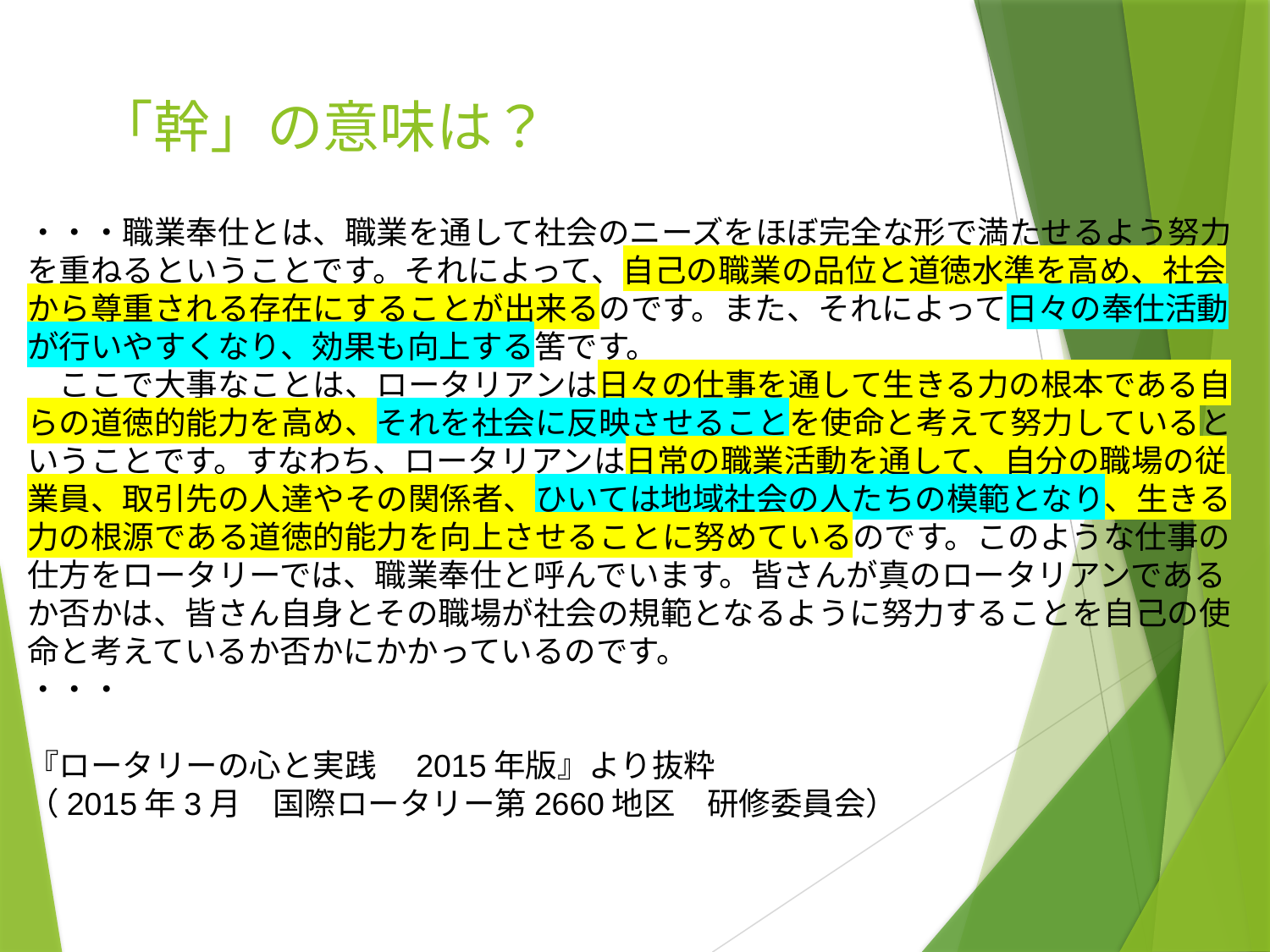

# 「幹」の意味は？
・・・職業奉仕とは、職業を通して社会のニーズをほぼ完全な形で満たせるよう努力
を重ねるということです。それによって、自己の職業の品位と道徳水準を高め、社会
から尊重される存在にすることが出来るのです。また、それによって日々の奉仕活動
が行いやすくなり、効果も向上する筈です。
　ここで大事なことは、ロータリアンは日々の仕事を通して生きる力の根本である自
らの道徳的能力を高め、それを社会に反映させることを使命と考えて努力していると
いうことです。すなわち、ロータリアンは日常の職業活動を通して、自分の職場の従
業員、取引先の人達やその関係者、ひいては地域社会の人たちの模範となり、生きる
力の根源である道徳的能力を向上させることに努めているのです。このような仕事の
仕方をロータリーでは、職業奉仕と呼んでいます。皆さんが真のロータリアンである
か否かは、皆さん自身とその職場が社会の規範となるように努力することを自己の使
命と考えているか否かにかかっているのです。
・・・

『ロータリーの心と実践　2015年版』より抜粋
（2015年3月　国際ロータリー第2660地区　研修委員会）